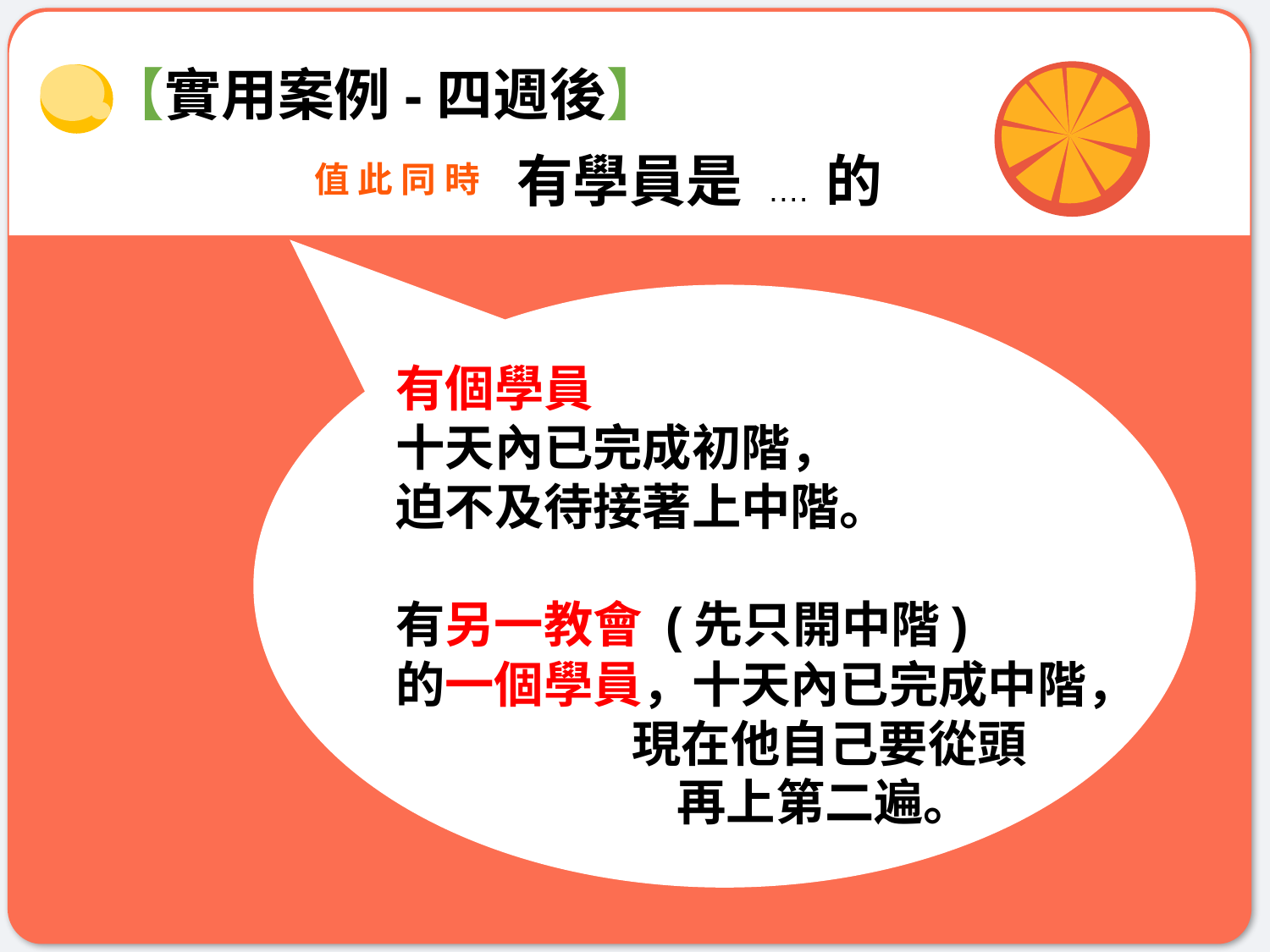

【實用案例-四週後】

有學員是 .… 的
值 此 同 時

有個學員
十天內已完成初階，
迫不及待接著上中階。

有另一教會 (先只開中階)
的一個學員，十天內已完成中階，
                    現在他自己要從頭
                        再上第二遍。